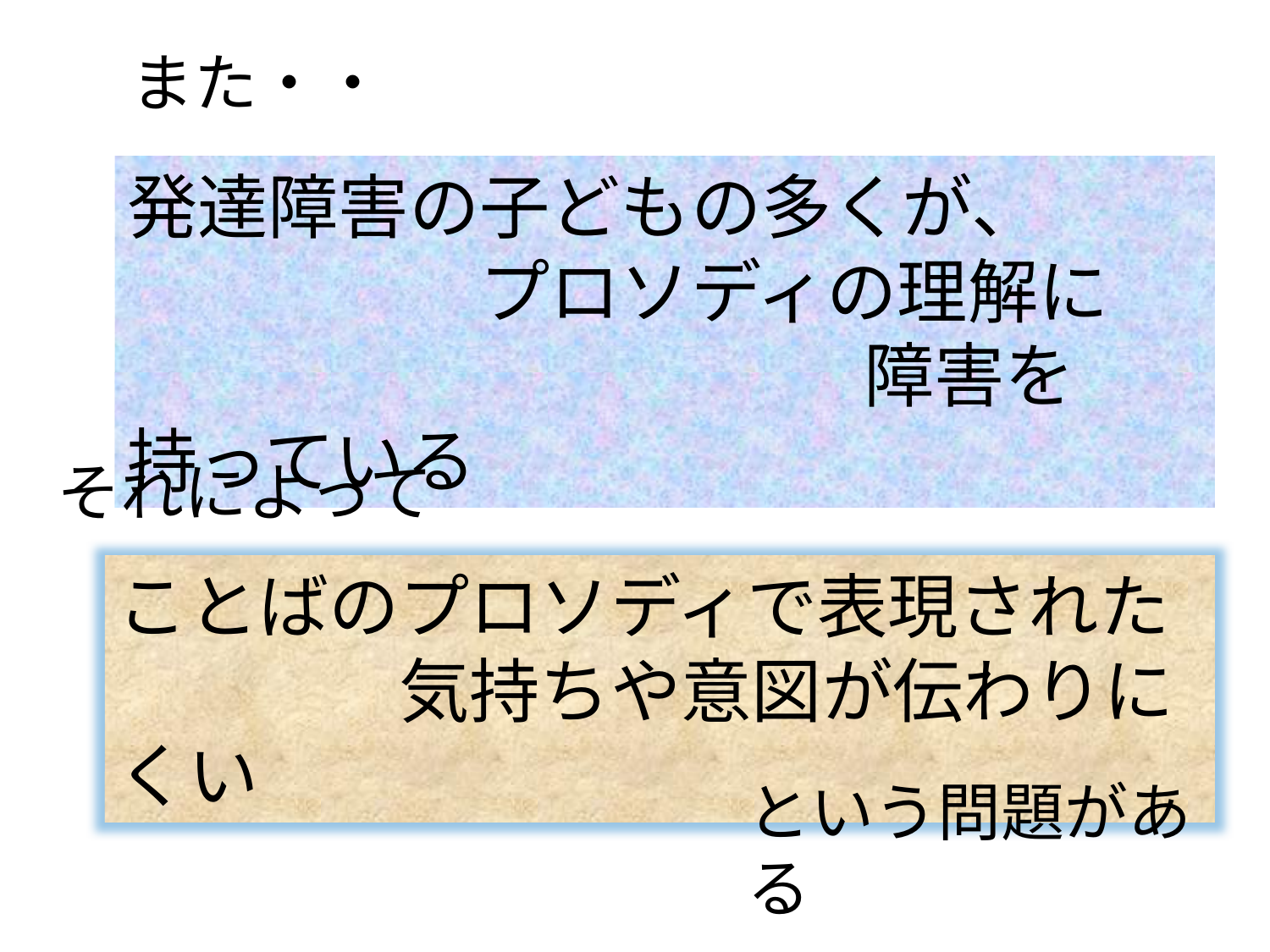

また・・
発達障害の子どもの多くが、
　　　　　プロソディの理解に
　　　　　　　　　　  障害を持っている
それによって
ことばのプロソディで表現された
　　　　気持ちや意図が伝わりにくい
という問題がある